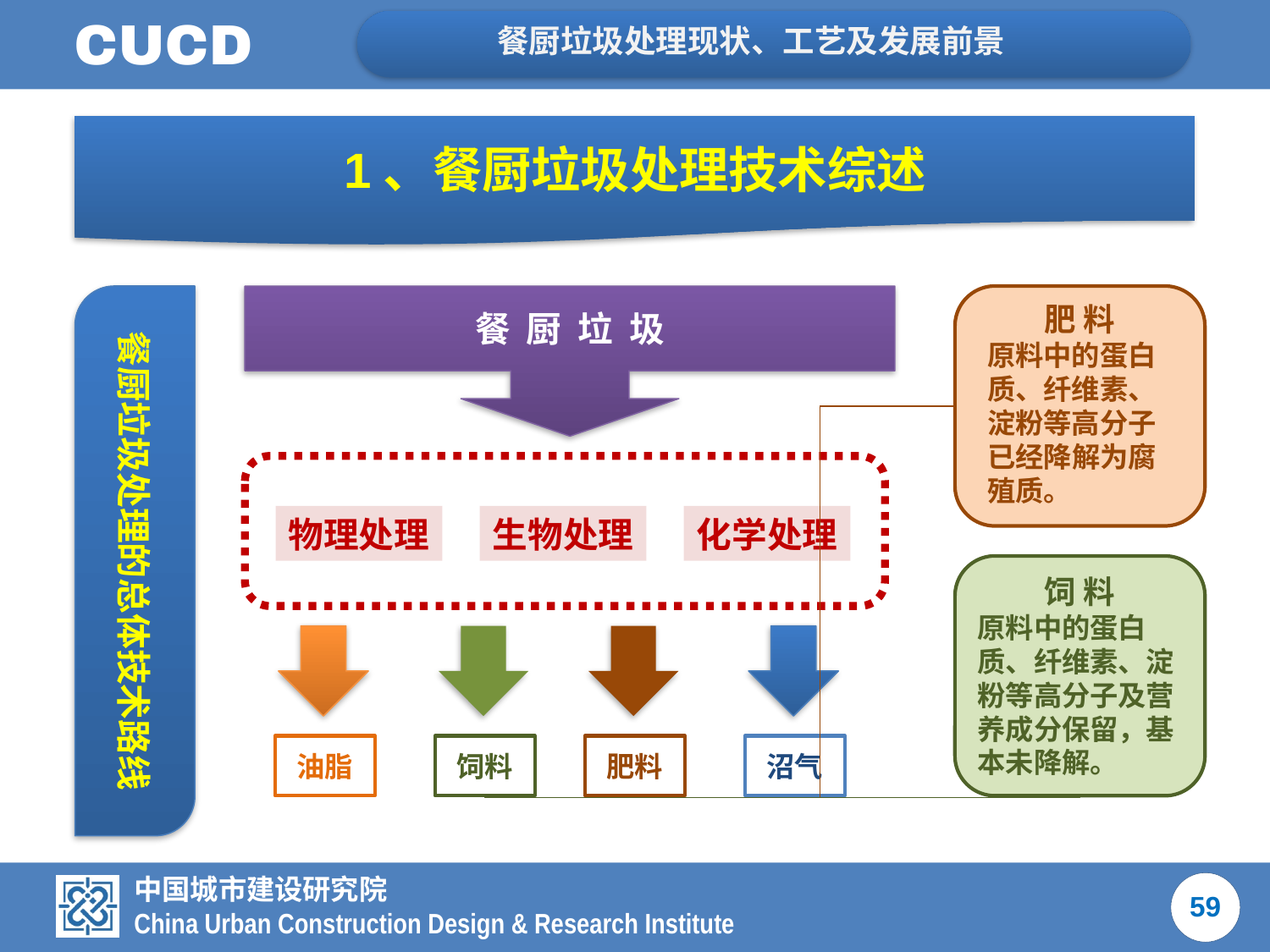

1、餐厨垃圾处理技术综述
餐厨垃圾处理的总体技术路线
餐  厨  垃  圾

肥 料
原料中的蛋白质、纤维素、淀粉等高分子已经降解为腐殖质。

物理处理
生物处理
化学处理

饲 料
原料中的蛋白质、纤维素、淀粉等高分子及营养成分保留，基本未降解。

油脂
饲料
肥料
沼气
59